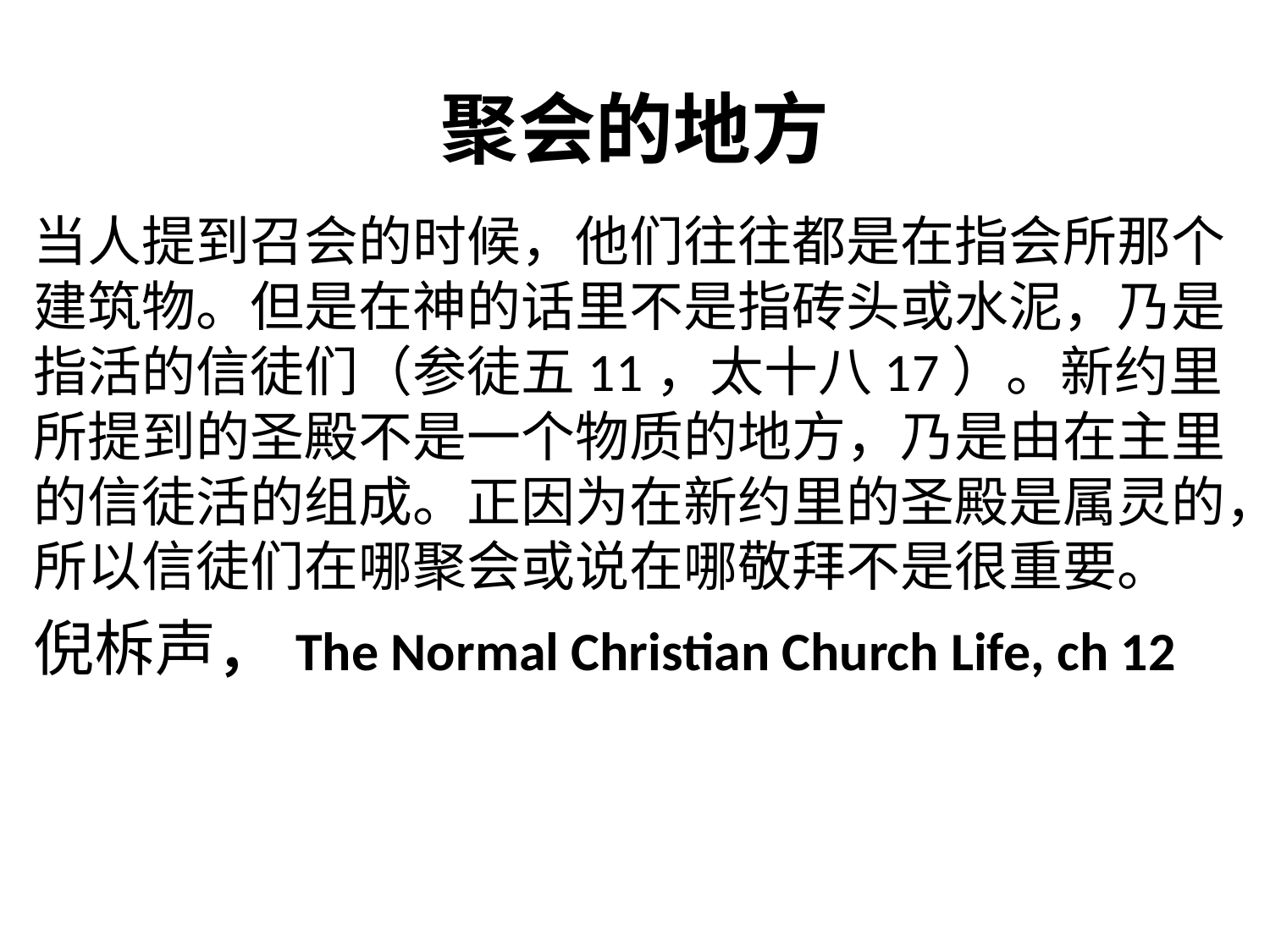

# 聚会的地方
当人提到召会的时候，他们往往都是在指会所那个建筑物。但是在神的话里不是指砖头或水泥，乃是指活的信徒们（参徒五11，太十八17）。新约里所提到的圣殿不是一个物质的地方，乃是由在主里的信徒活的组成。正因为在新约里的圣殿是属灵的，所以信徒们在哪聚会或说在哪敬拜不是很重要。
倪柝声， The Normal Christian Church Life, ch 12